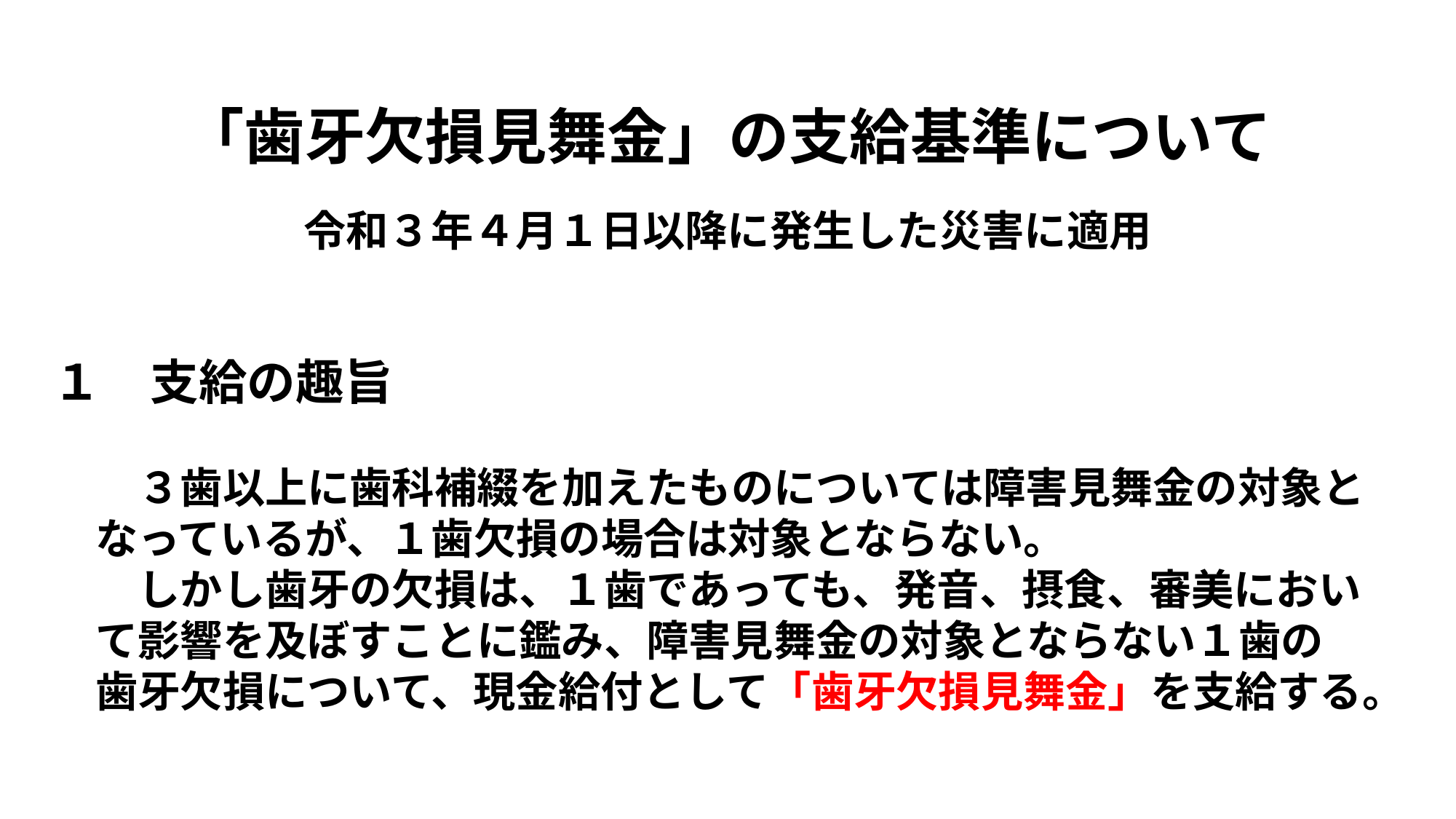

「歯牙欠損見舞金」の支給基準について
令和３年４月１日以降に発生した災害に適用

# 「歯牙欠損見舞金」の支給基準について 令和３年４月１日以降に発生した災害に適用

　１　支給の趣旨

　　　３歯以上に歯科補綴を加えたものについては障害見舞金の対象と
　　なっているが、１歯欠損の場合は対象とならない。
　　　しかし歯牙の欠損は、１歯であっても、発音、摂食、審美におい
　　て影響を及ぼすことに鑑み、障害見舞金の対象とならない１歯の
　　歯牙欠損について、現金給付として「歯牙欠損見舞金」を支給する。